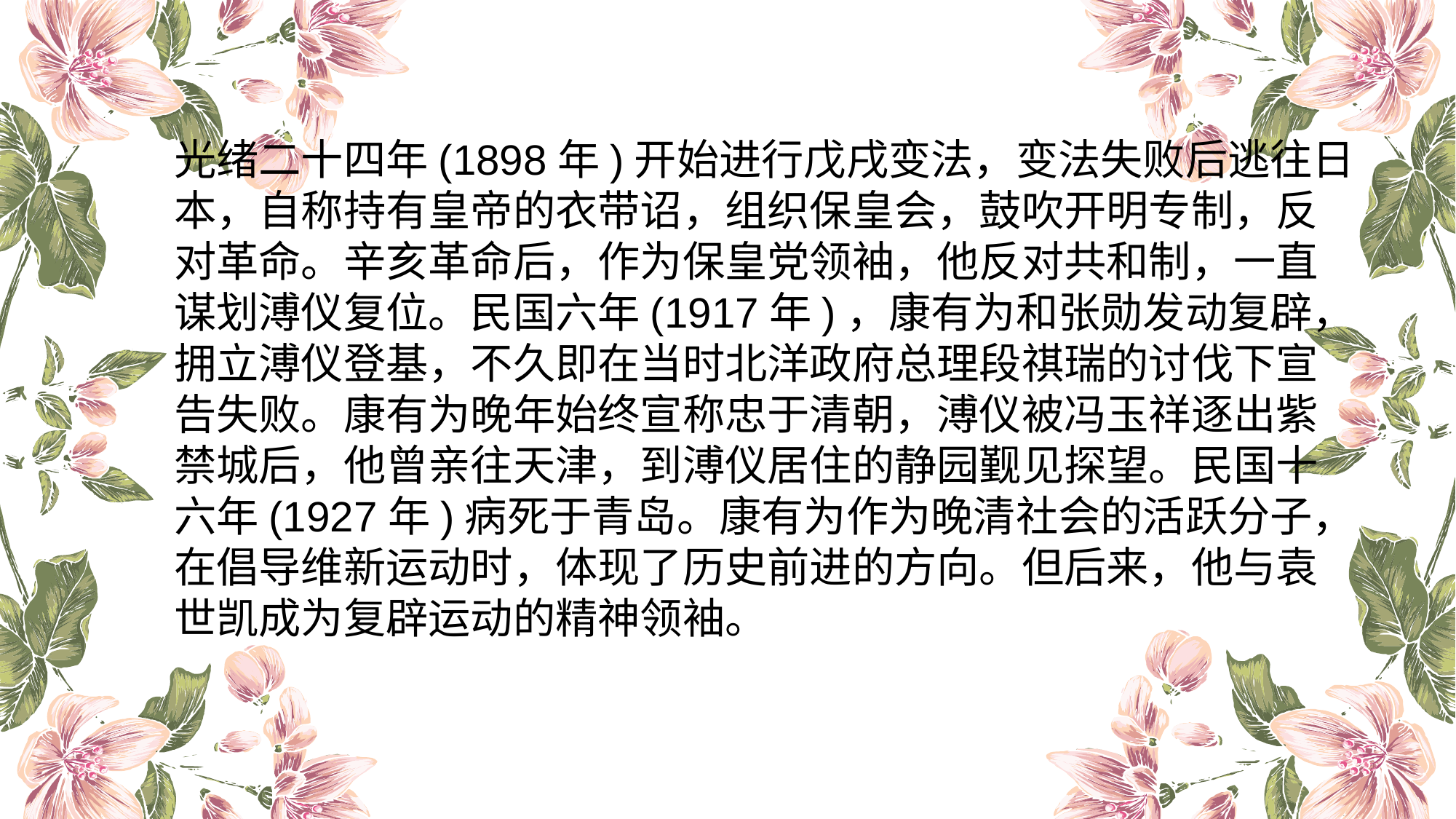

# 光绪二十四年(1898年)开始进行戊戌变法，变法失败后逃往日本，自称持有皇帝的衣带诏，组织保皇会，鼓吹开明专制，反对革命。辛亥革命后，作为保皇党领袖，他反对共和制，一直谋划溥仪复位。民国六年(1917年)，康有为和张勋发动复辟，拥立溥仪登基，不久即在当时北洋政府总理段祺瑞的讨伐下宣告失败。康有为晚年始终宣称忠于清朝，溥仪被冯玉祥逐出紫禁城后，他曾亲往天津，到溥仪居住的静园觐见探望。民国十六年(1927年)病死于青岛。康有为作为晚清社会的活跃分子，在倡导维新运动时，体现了历史前进的方向。但后来，他与袁世凯成为复辟运动的精神领袖。